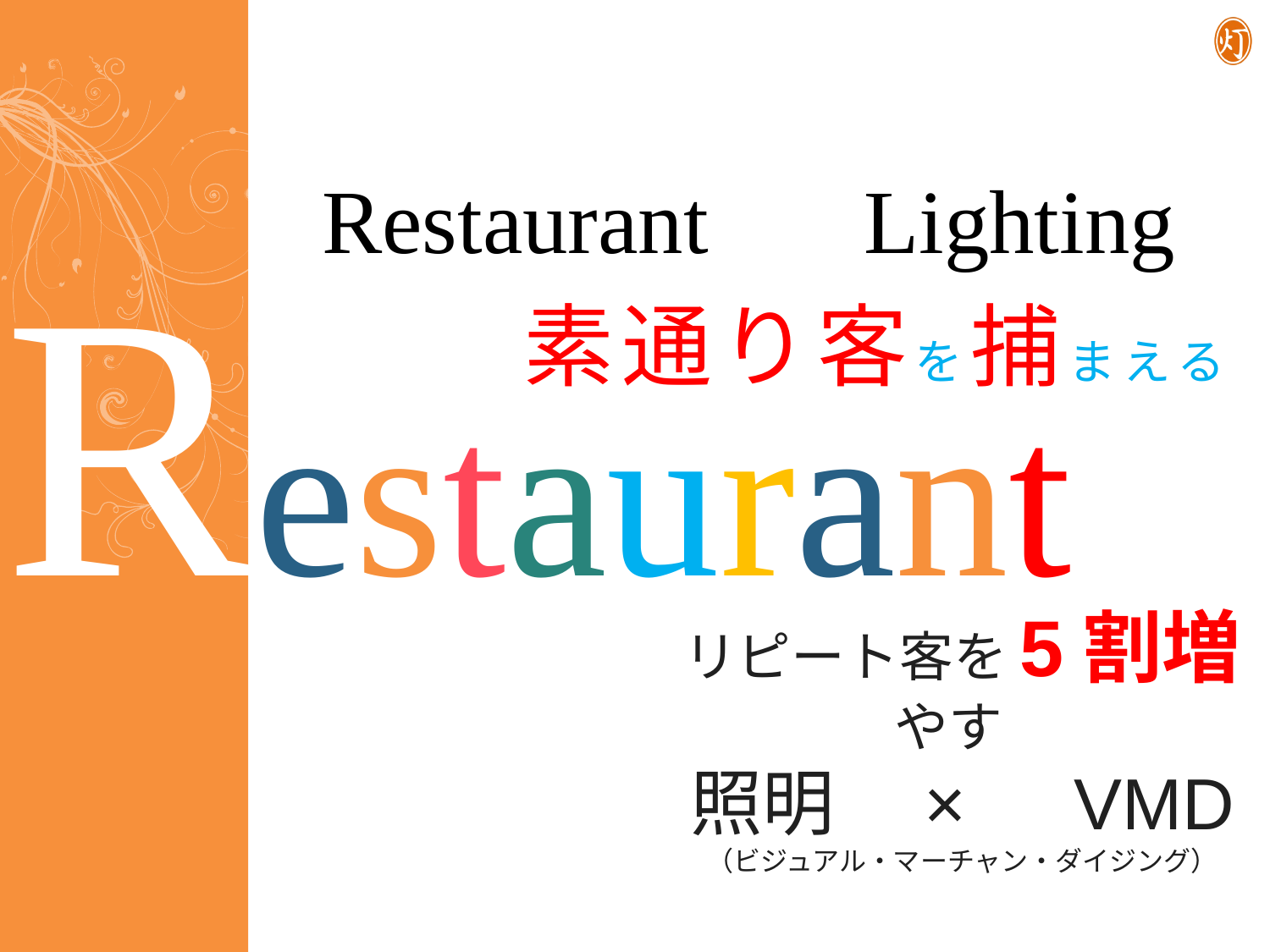

Restaurant　 Lighting
Restaurant
素通り客を捕まえる
リピート客を5割増やす　
照明　×　VMD
（ビジュアル・マーチャン・ダイジング）